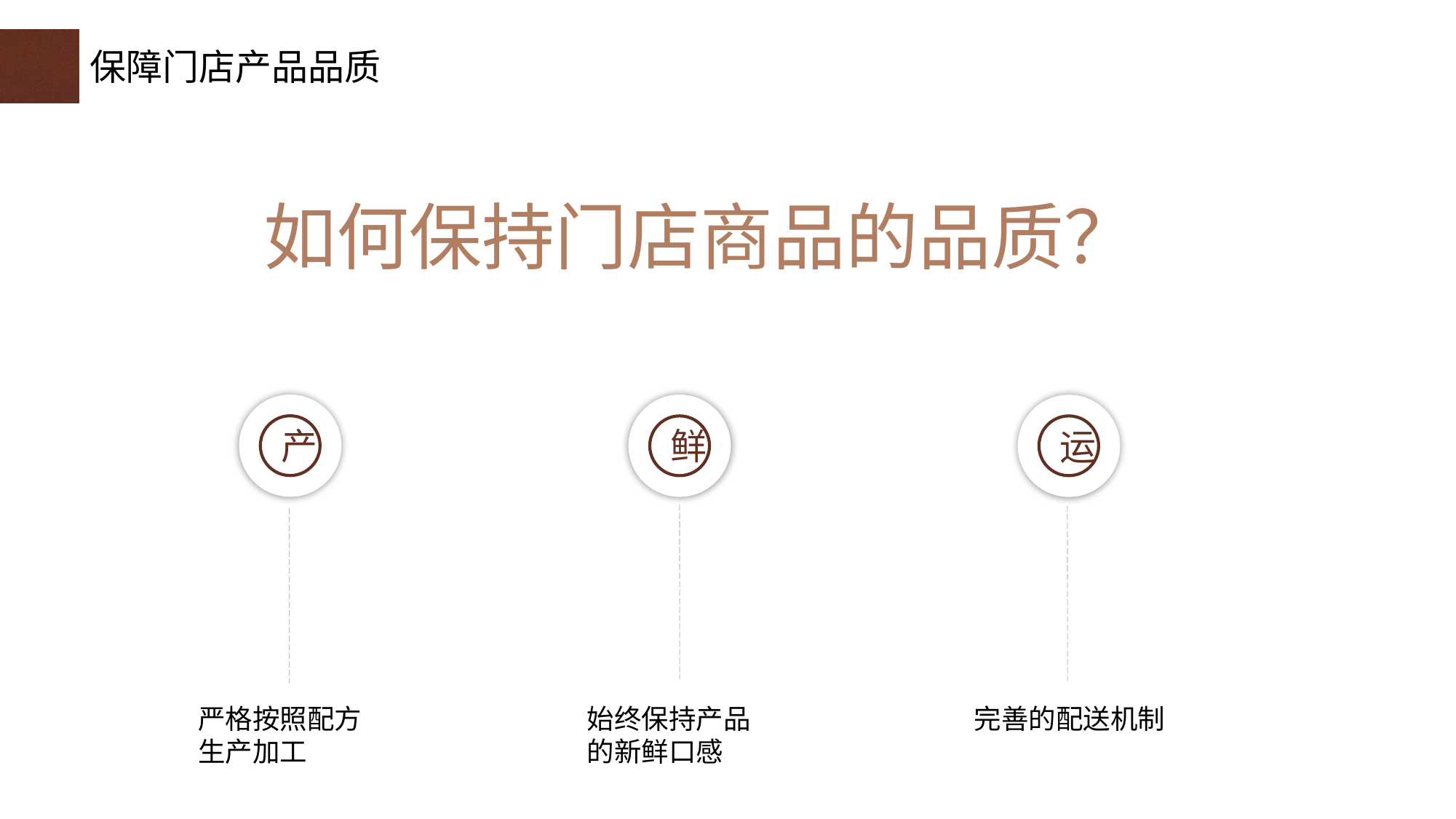

保障门店产品品质
如何保持门店商品的品质？

产

鲜

运
严格按照配方生产加工
始终保持产品的新鲜口感
完善的配送机制